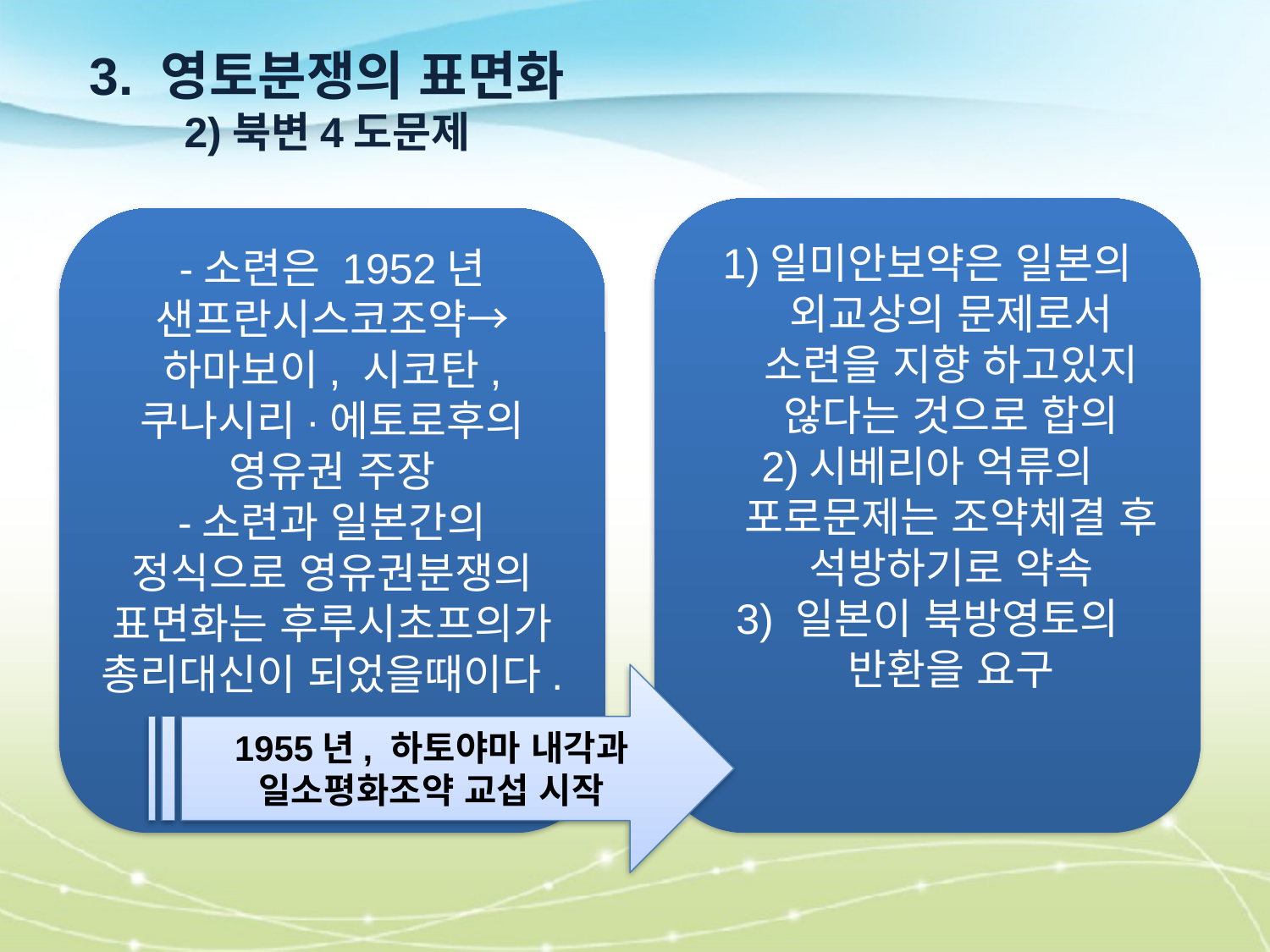

3. 영토분쟁의 표면화
2)북변4도문제
일미안보약은 일본의 외교상의 문제로서 소련을 지향 하고있지 않다는 것으로 합의
시베리아 억류의 포로문제는 조약체결 후 석방하기로 약속
3) 일본이 북방영토의 반환을 요구

-소련은 1952년 샌프란시스코조약→하마보이, 시코탄, 쿠나시리·에토로후의 영유권 주장
-소련과 일본간의 정식으로 영유권분쟁의 표면화는 후루시초프의가 총리대신이 되었을때이다.

1955년, 하토야마 내각과 일소평화조약 교섭 시작